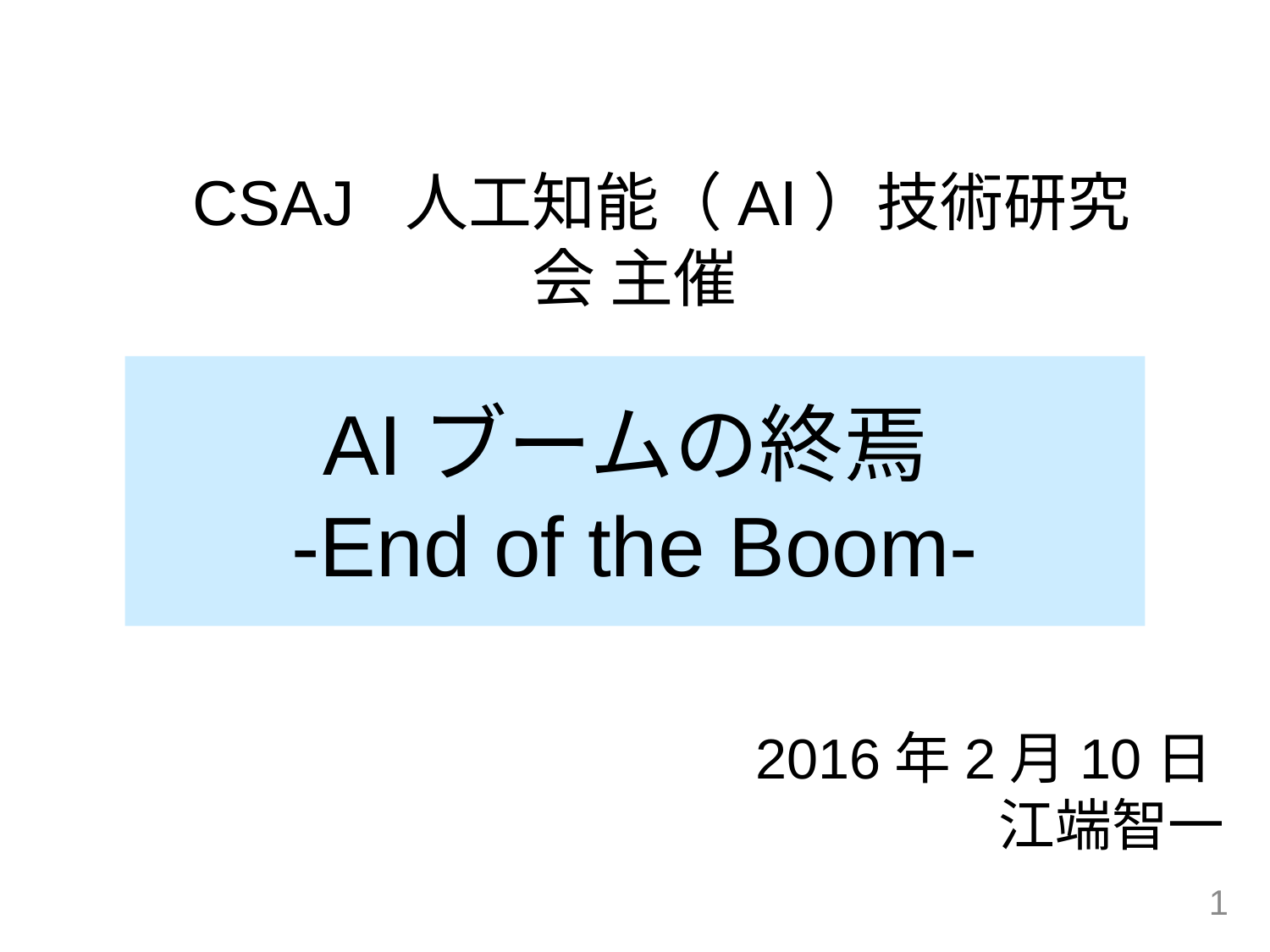

CSAJ  人工知能（AI）技術研究会 主催

AIブームの終焉
-End of the Boom-

2016年2月10日
江端智一
1